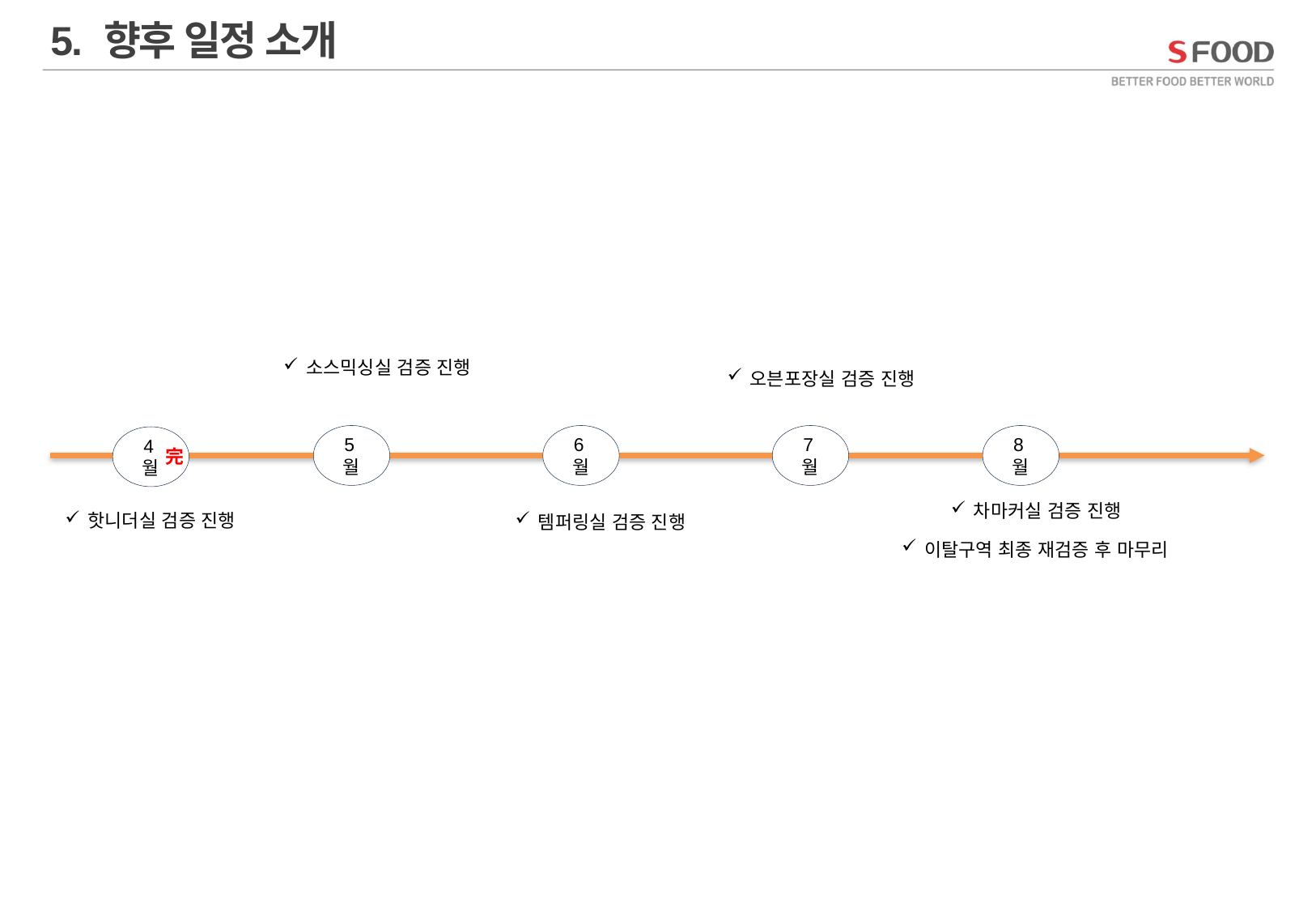

5. 향후 일정 소개
소스믹싱실 검증 진행
오븐포장실 검증 진행
5월
6월
7월
8월
4월
完
차마커실 검증 진행
핫니더실 검증 진행
템퍼링실 검증 진행
이탈구역 최종 재검증 후 마무리